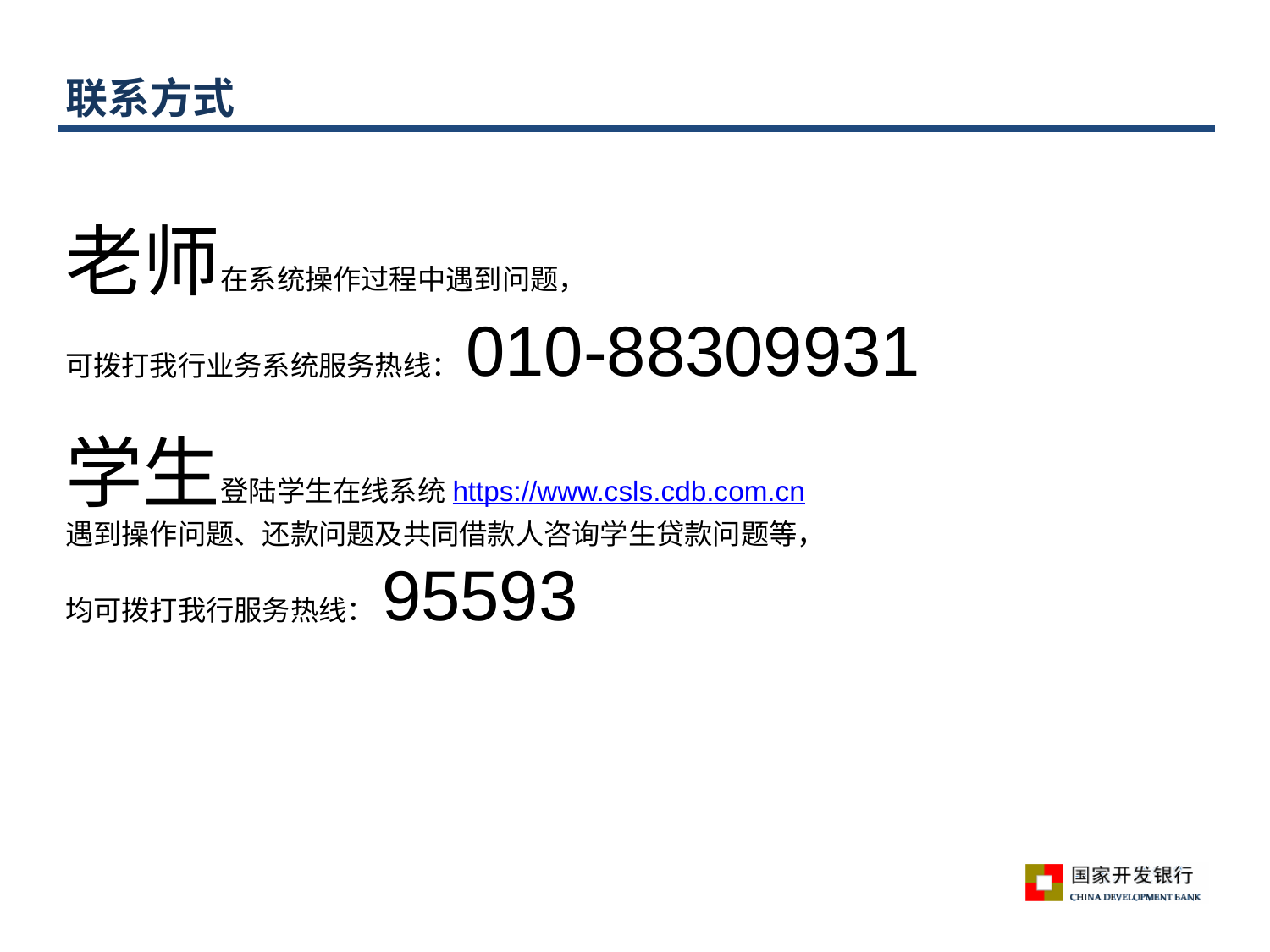

联系方式
老师在系统操作过程中遇到问题，
可拨打我行业务系统服务热线：010-88309931

学生登陆学生在线系统https://www.csls.cdb.com.cn
遇到操作问题、还款问题及共同借款人咨询学生贷款问题等，
均可拨打我行服务热线：95593
19